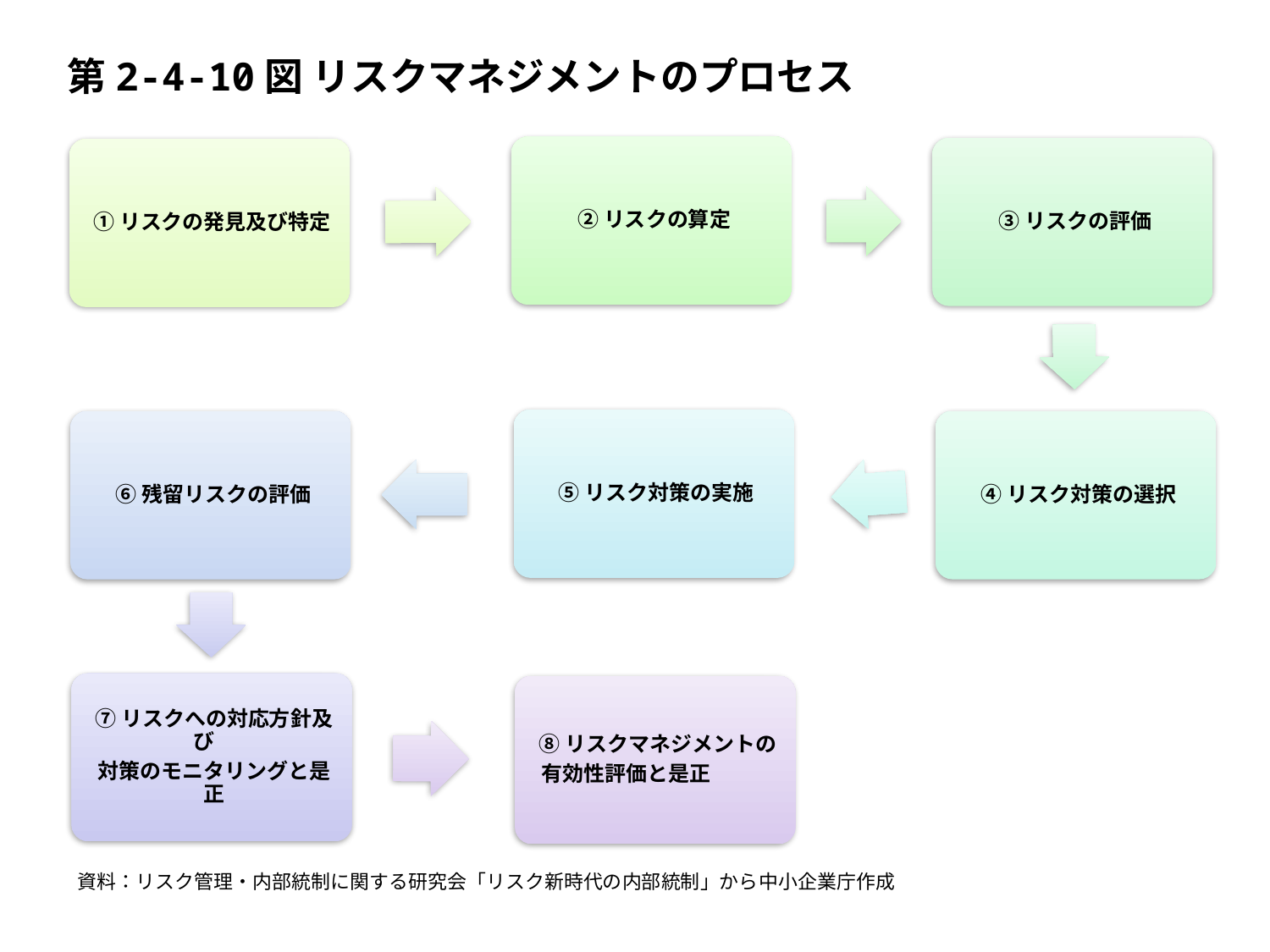

第2-4-10図 リスクマネジメントのプロセス
①リスクの発見及び特定

②リスクの算定

③リスクの評価

④リスク対策の選択

⑤リスク対策の実施

⑥残留リスクの評価

⑦リスクへの対応方針及び
対策のモニタリングと是正

⑧リスクマネジメントの
 有効性評価と是正
資料：リスク管理・内部統制に関する研究会「リスク新時代の内部統制」から中小企業庁作成